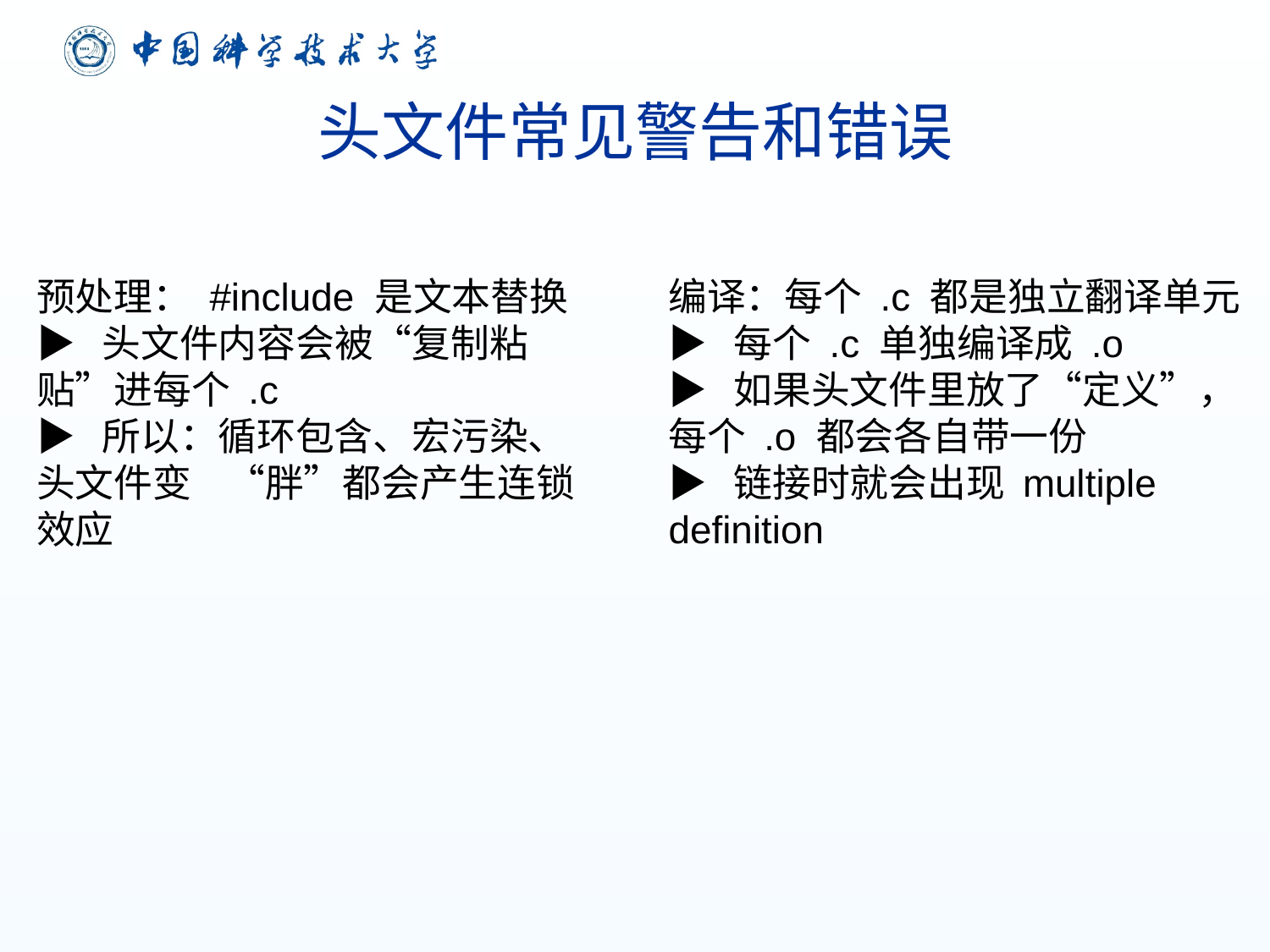

# 头文件常见警告和错误
预处理： #include 是文本替换
▶  头文件内容会被“复制粘贴”进每个 .c
▶  所以：循环包含、宏污染、头文件变    “胖”都会产生连锁效应
编译：每个 .c 都是独立翻译单元
▶  每个 .c 单独编译成 .o
▶  如果头文件里放了“定义”，每个 .o 都会各自带一份
▶  链接时就会出现 multiple definition